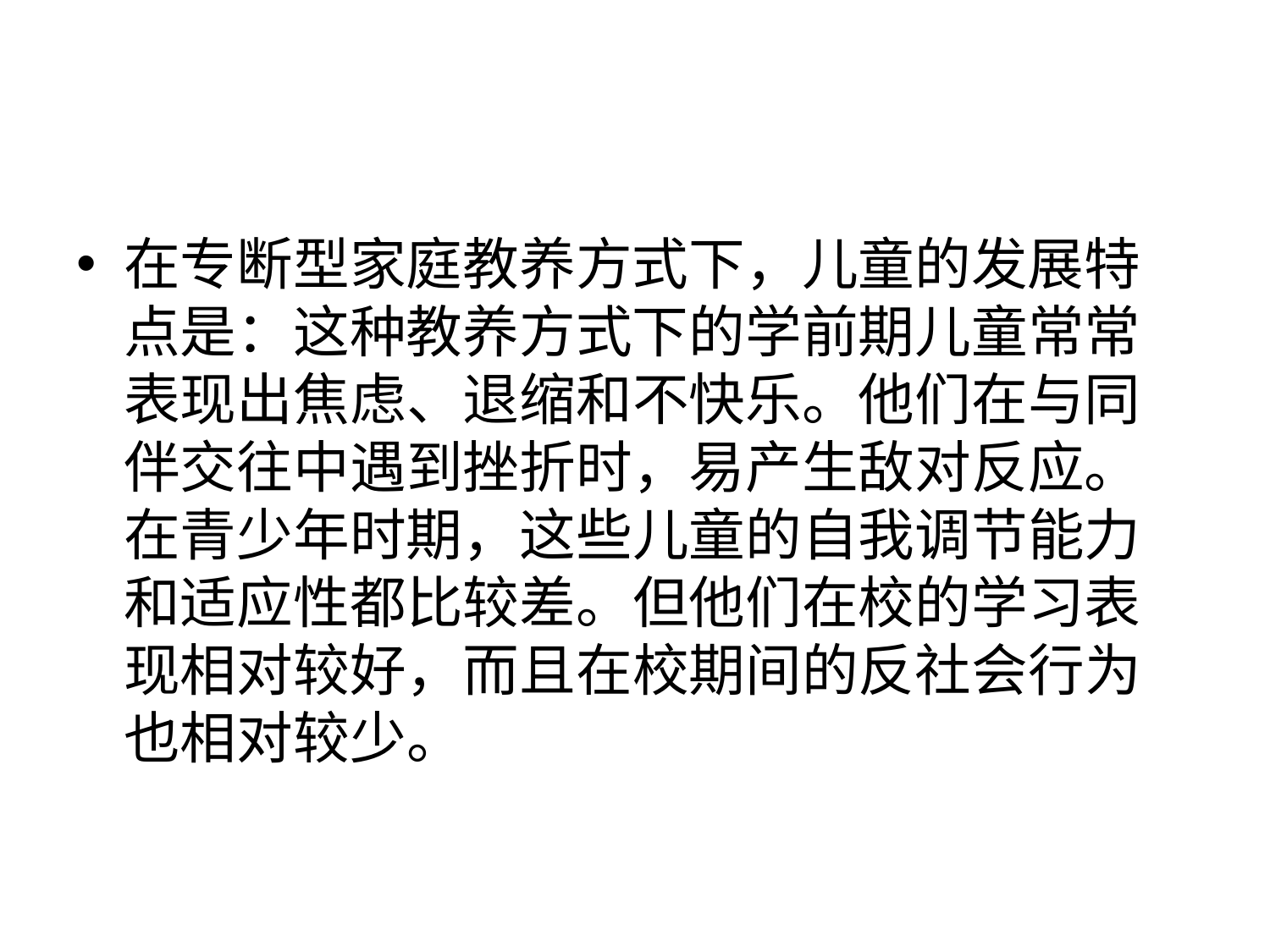

#
在专断型家庭教养方式下，儿童的发展特点是：这种教养方式下的学前期儿童常常表现出焦虑、退缩和不快乐。他们在与同伴交往中遇到挫折时，易产生敌对反应。在青少年时期，这些儿童的自我调节能力和适应性都比较差。但他们在校的学习表现相对较好，而且在校期间的反社会行为也相对较少。